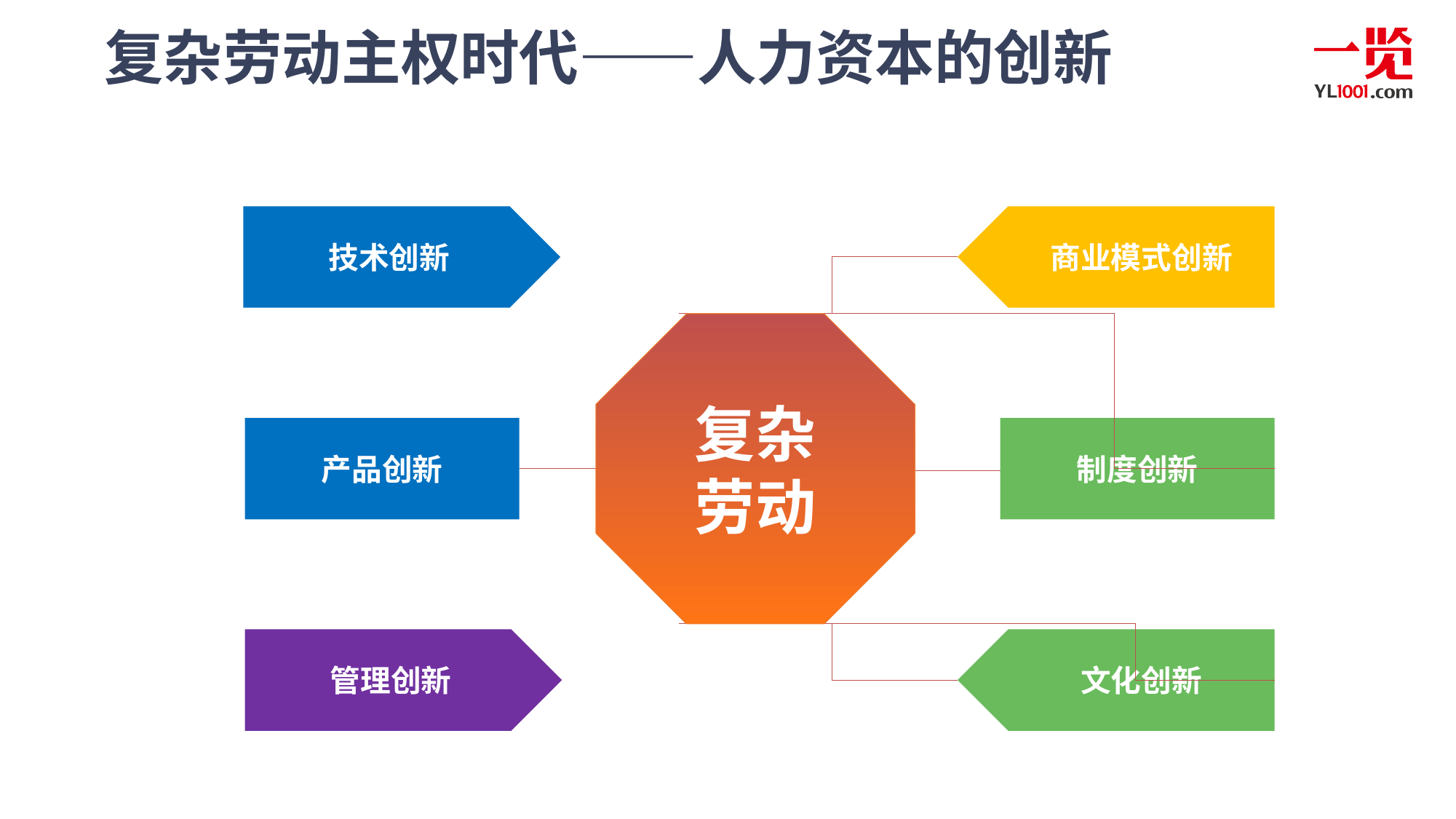

# 复杂劳动主权时代——人力资本的创新
技术创新
商业模式创新
复杂
劳动
产品创新
制度创新
管理创新
文化创新